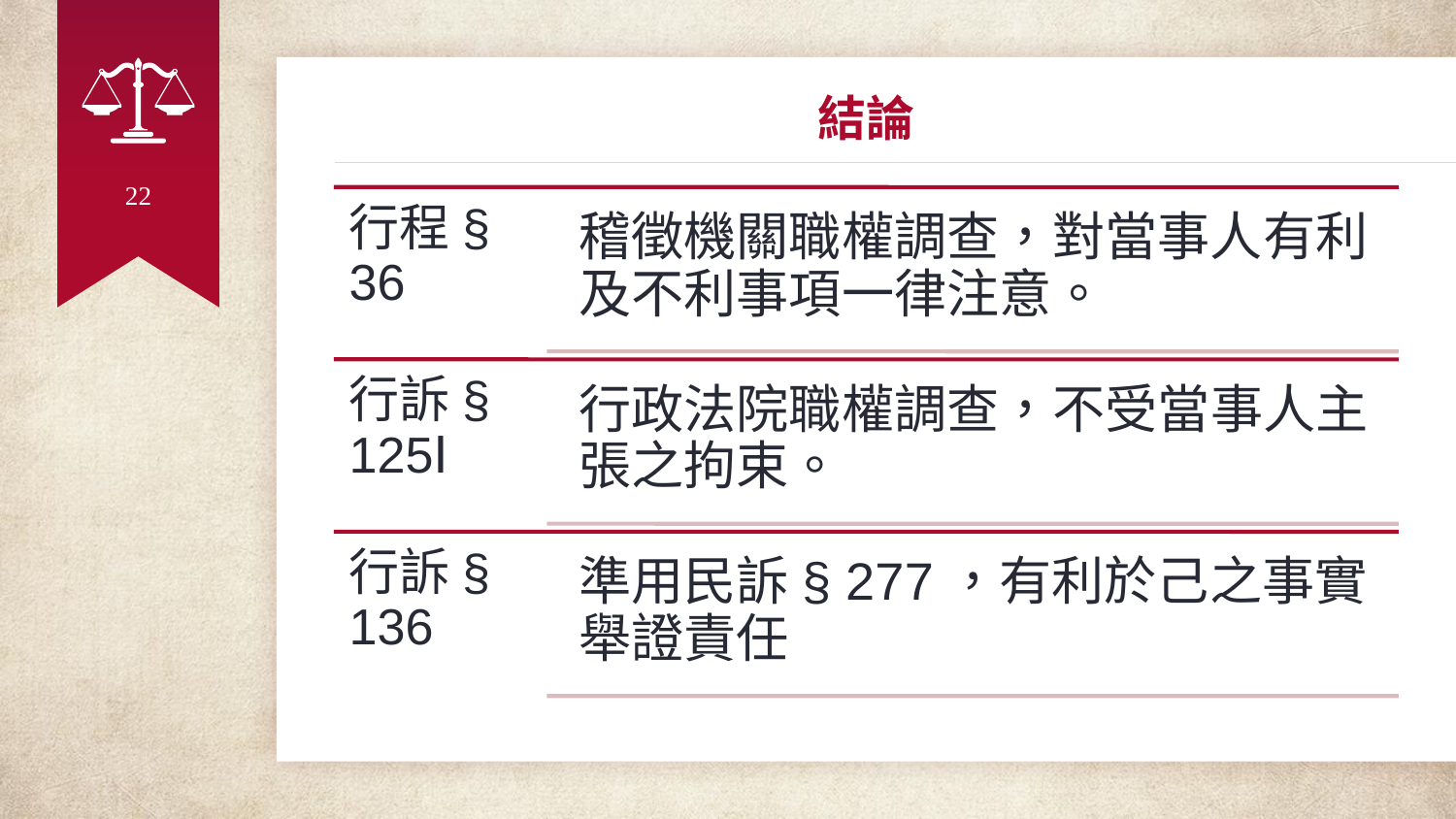

# 結論
22
行程§ 36
稽徵機關職權調查，對當事人有利及不利事項一律注意。
行訴§ 125Ⅰ
行政法院職權調查，不受當事人主張之拘束。
行訴§ 136
準用民訴§ 277，有利於己之事實舉證責任